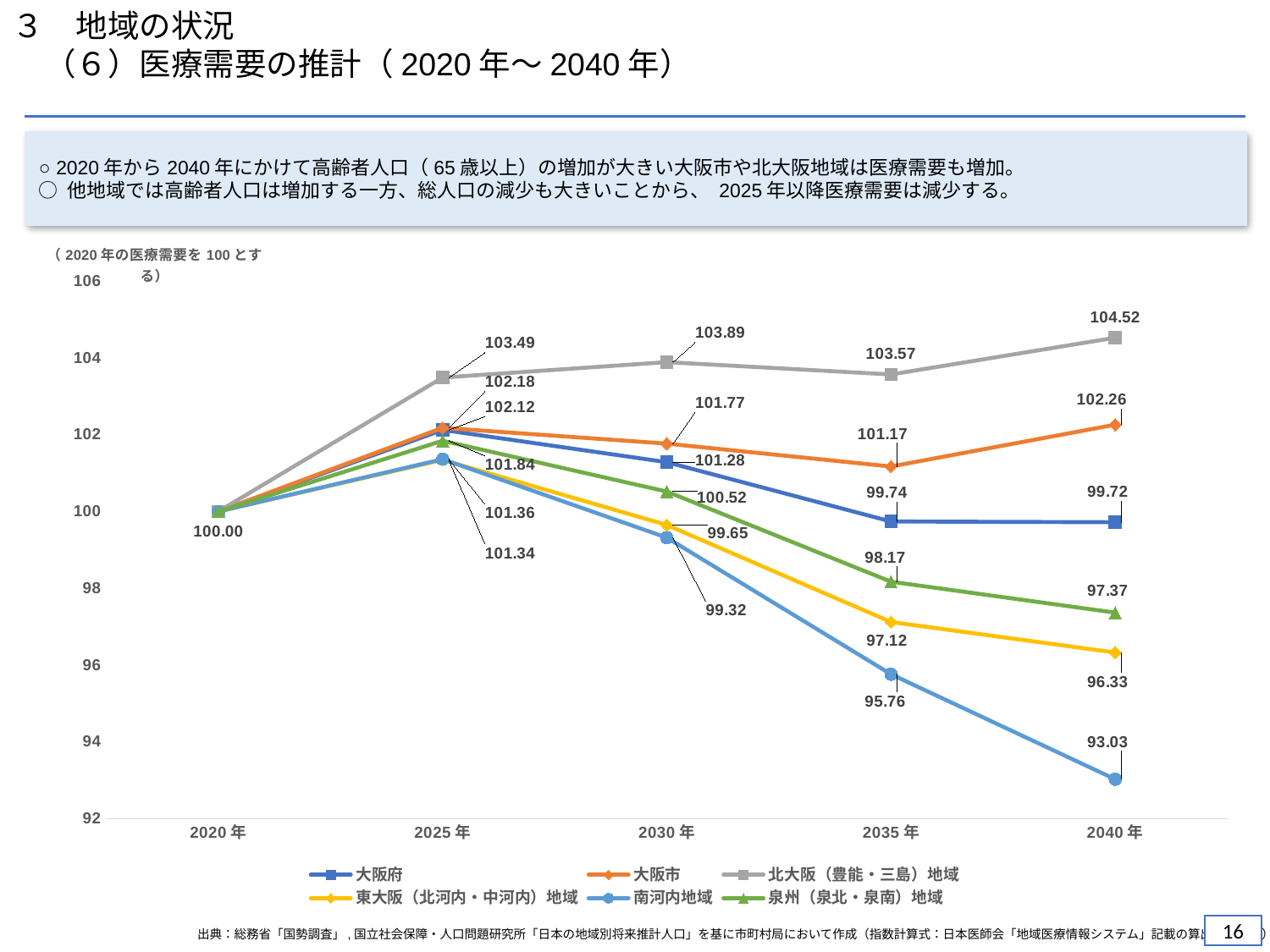

３　地域の状況
　（６）医療需要の推計（2020年～2040年）
○ 2020年から2040年にかけて高齢者人口（65歳以上）の増加が大きい大阪市や北大阪地域は医療需要も増加。
○ 他地域では高齢者人口は増加する一方、総人口の減少も大きいことから、 2025年以降医療需要は減少する。

### Chart

| Category | 大阪府 | 大阪市 | 北大阪（豊能・三島）地域 | 東大阪（北河内・中河内）地域 | 南河内地域 | 泉州（泉北・泉南）地域 |
|---|---|---|---|---|---|---|
| 2020年 | 100.0 | 100.0 | 100.0 | 100.0 | 100.0 | 100.0 |
| 2025年 | 102.12374895427371 | 102.1774803582048 | 103.48666810710353 | 101.34338955242563 | 101.36132294097729 | 101.84134769368795 |
| 2030年 | 101.28403122974274 | 101.76645931372954 | 103.88945973870692 | 99.64958105603127 | 99.31900288359662 | 100.51938907790284 |
| 2035年 | 99.7397930181322 | 101.17142076628562 | 103.56801352927609 | 97.1210701845291 | 95.76064418529293 | 98.17056446178441 |
| 2040年 | 99.7197499308081 | 102.25981950452778 | 104.52371359783218 | 96.32702536476548 | 93.02772412499954 | 97.36505113922804 |
16
出典：総務省「国勢調査」,国立社会保障・人口問題研究所「日本の地域別将来推計人口」を基に市町村局において作成（指数計算式：日本医師会「地域医療情報システム」記載の算出式を利用）